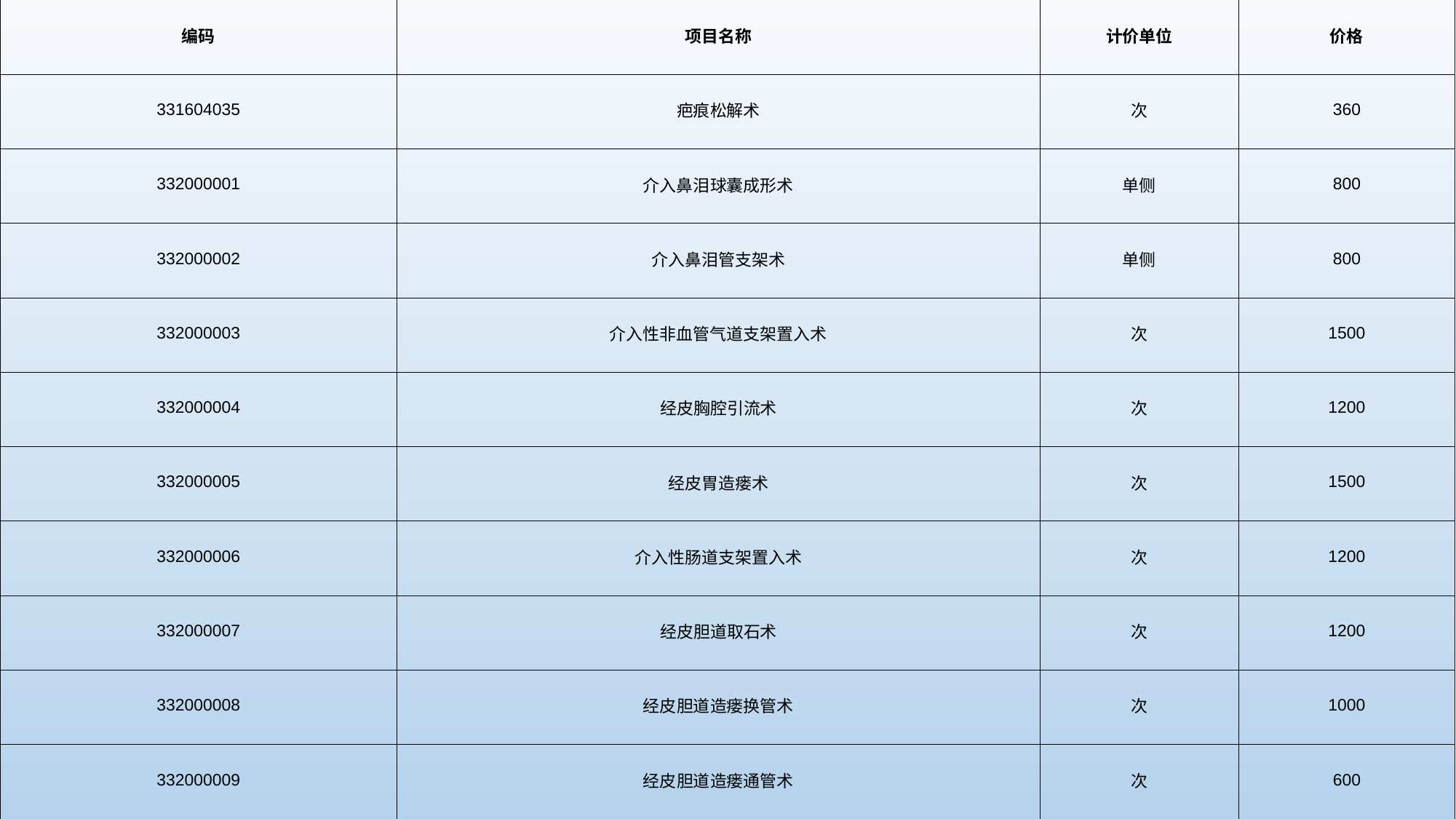

| 编码 | 项目名称 | 计价单位 | 价格 |
| --- | --- | --- | --- |
| 331604035 | 疤痕松解术 | 次 | 360 |
| 332000001 | 介入鼻泪球囊成形术 | 单侧 | 800 |
| 332000002 | 介入鼻泪管支架术 | 单侧 | 800 |
| 332000003 | 介入性非血管气道支架置入术 | 次 | 1500 |
| 332000004 | 经皮胸腔引流术 | 次 | 1200 |
| 332000005 | 经皮胃造瘘术 | 次 | 1500 |
| 332000006 | 介入性肠道支架置入术 | 次 | 1200 |
| 332000007 | 经皮胆道取石术 | 次 | 1200 |
| 332000008 | 经皮胆道造瘘换管术 | 次 | 1000 |
| 332000009 | 经皮胆道造瘘通管术 | 次 | 600 |